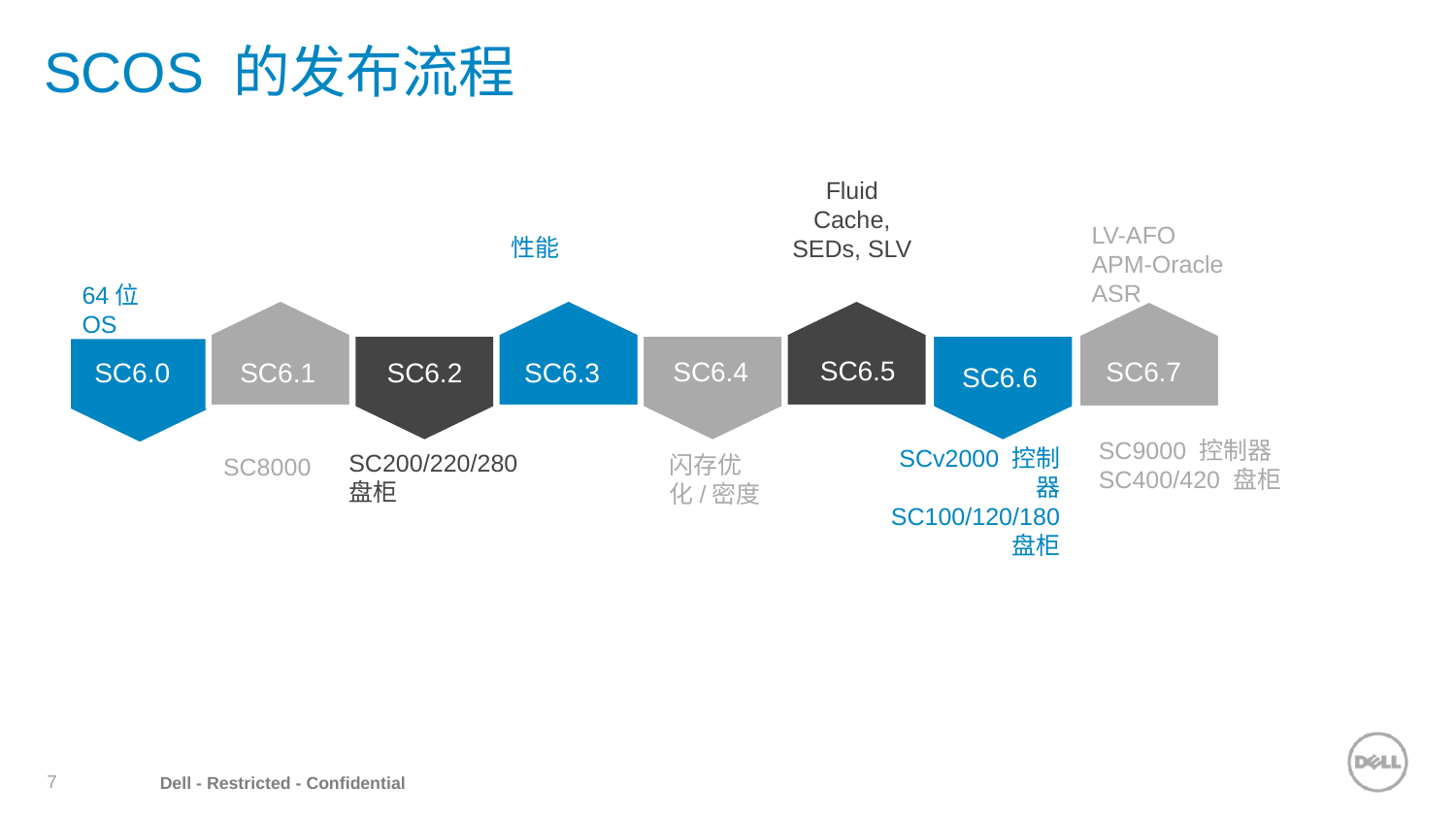

# SCOS 的发布流程
Fluid Cache, SEDs, SLV
LV-AFO
APM-Oracle
ASR
性能
64位 OS

SC6.5
SC6.4
SC6.7
SC6.3
SC6.0
SC6.1
SC6.2
SC6.6
SC9000 控制器
SC400/420 盘柜
SCv2000 控制器
SC100/120/180 盘柜
SC200/220/280 盘柜
闪存优化/密度
SC8000